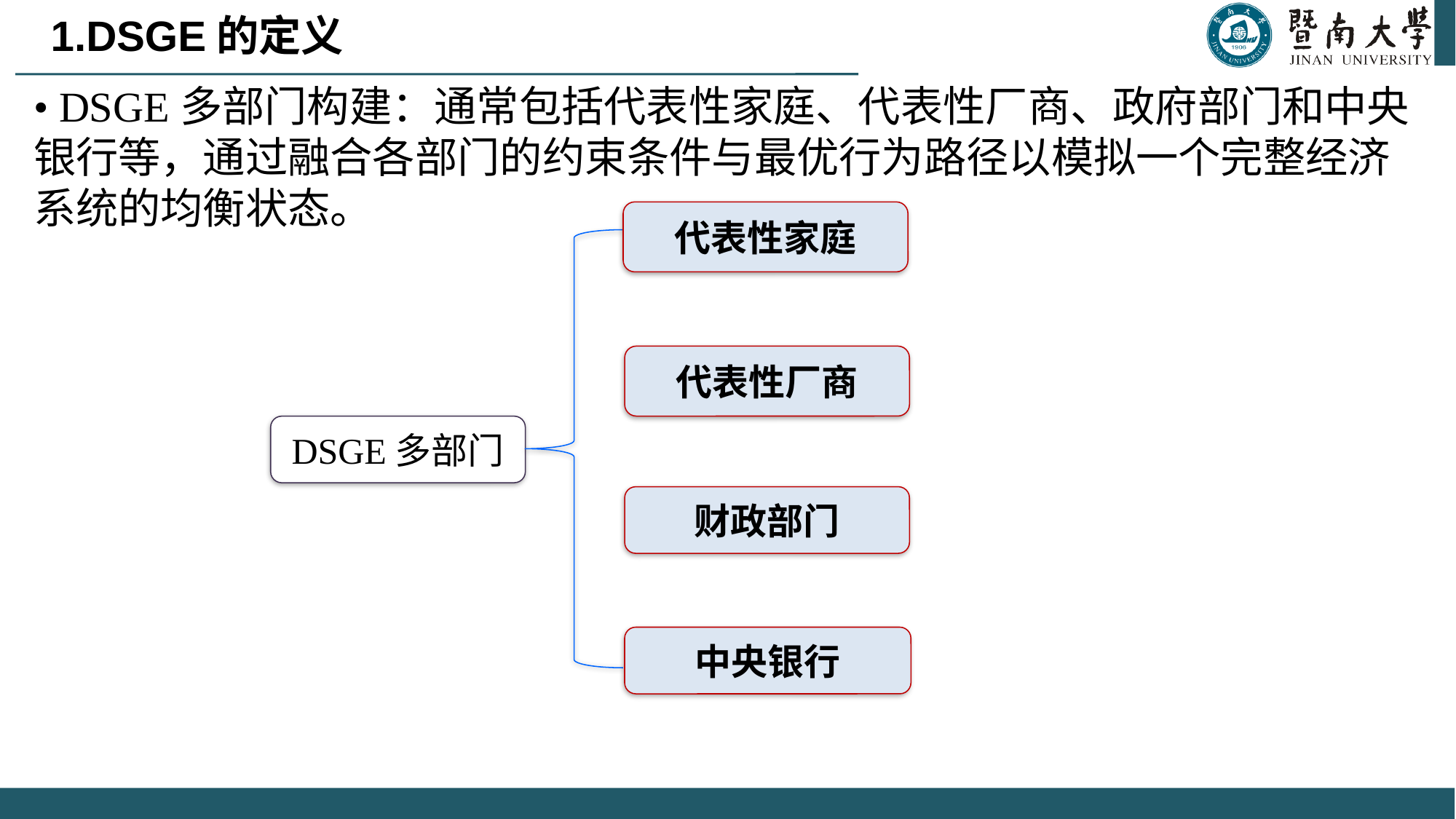

# 1.DSGE的定义
• DSGE多部门构建：通常包括代表性家庭、代表性厂商、政府部门和中央银行等，通过融合各部门的约束条件与最优行为路径以模拟一个完整经济系统的均衡状态。
代表性家庭
代表性厂商
财政部门

DSGE多部门
中央银行